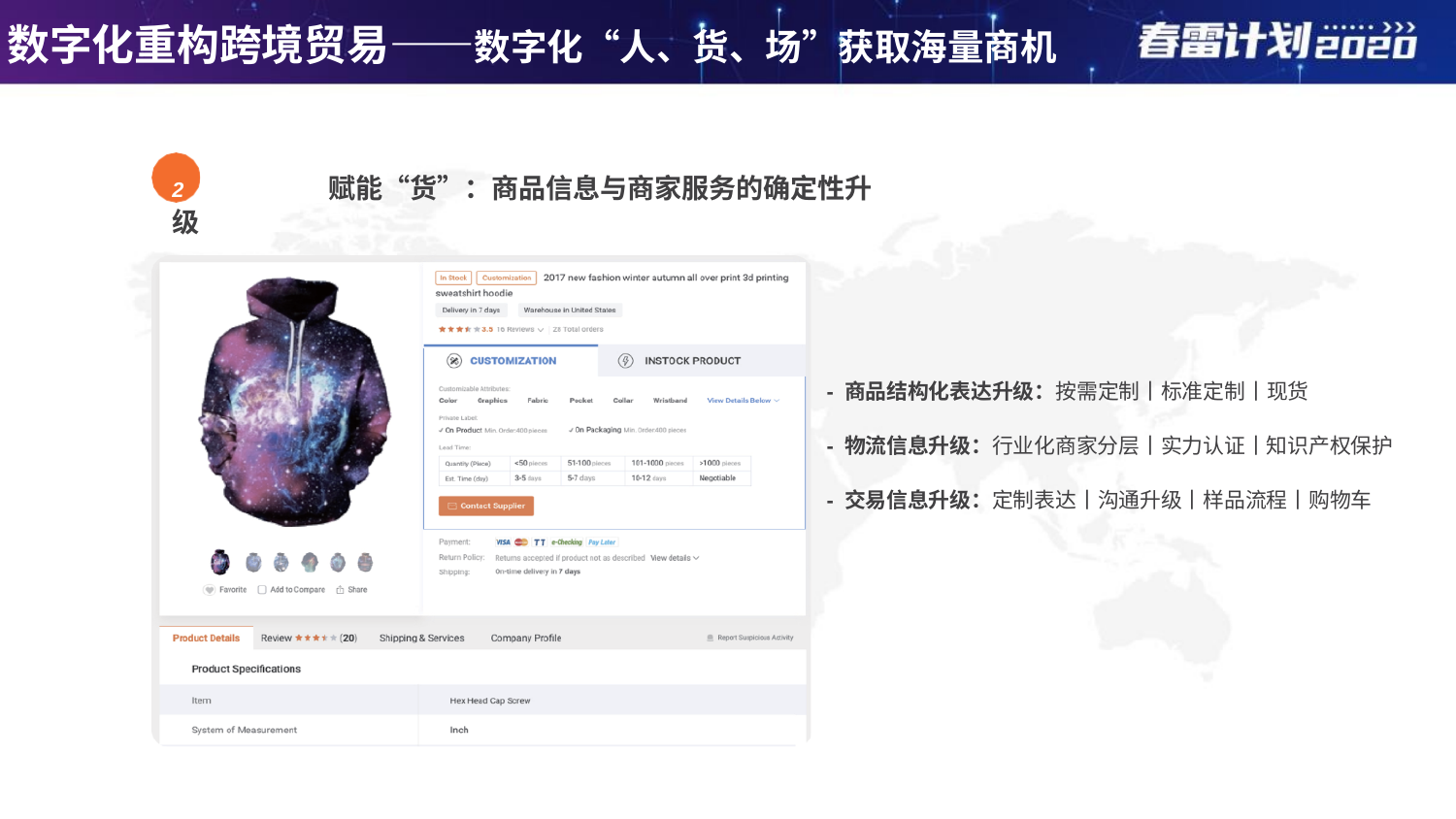

数字化重构跨境贸易——数字化“人、货、场”获取海量商机

2	 赋能“货”：商品信息与商家服务的确定性升级

- 商品结构化表达升级：按需定制丨标准定制丨现货
- 物流信息升级：行业化商家分层丨实力认证丨知识产权保护
- 交易信息升级：定制表达丨沟通升级丨样品流程丨购物车